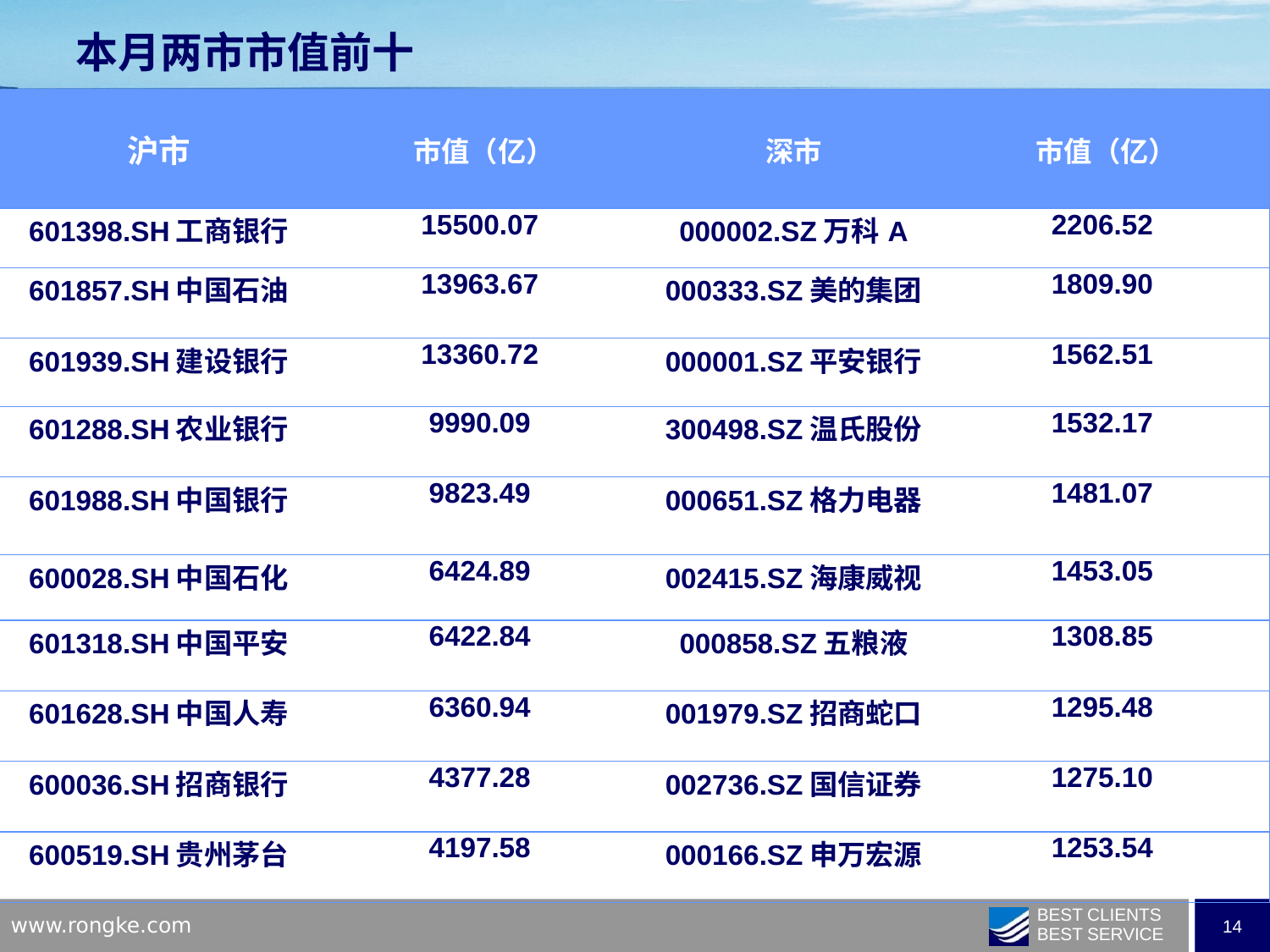

本月两市市值前十
| 沪市 | 市值（亿） | 深市 | 市值（亿） |
| --- | --- | --- | --- |
| 601398.SH工商银行 | 15500.07 | 000002.SZ万科A | 2206.52 |
| 601857.SH中国石油 | 13963.67 | 000333.SZ美的集团 | 1809.90 |
| 601939.SH建设银行 | 13360.72 | 000001.SZ平安银行 | 1562.51 |
| 601288.SH农业银行 | 9990.09 | 300498.SZ温氏股份 | 1532.17 |
| 601988.SH中国银行 | 9823.49 | 000651.SZ格力电器 | 1481.07 |
| 600028.SH中国石化 | 6424.89 | 002415.SZ海康威视 | 1453.05 |
| 601318.SH中国平安 | 6422.84 | 000858.SZ五粮液 | 1308.85 |
| 601628.SH中国人寿 | 6360.94 | 001979.SZ招商蛇口 | 1295.48 |
| 600036.SH招商银行 | 4377.28 | 002736.SZ国信证券 | 1275.10 |
| 600519.SH贵州茅台 | 4197.58 | 000166.SZ申万宏源 | 1253.54 |